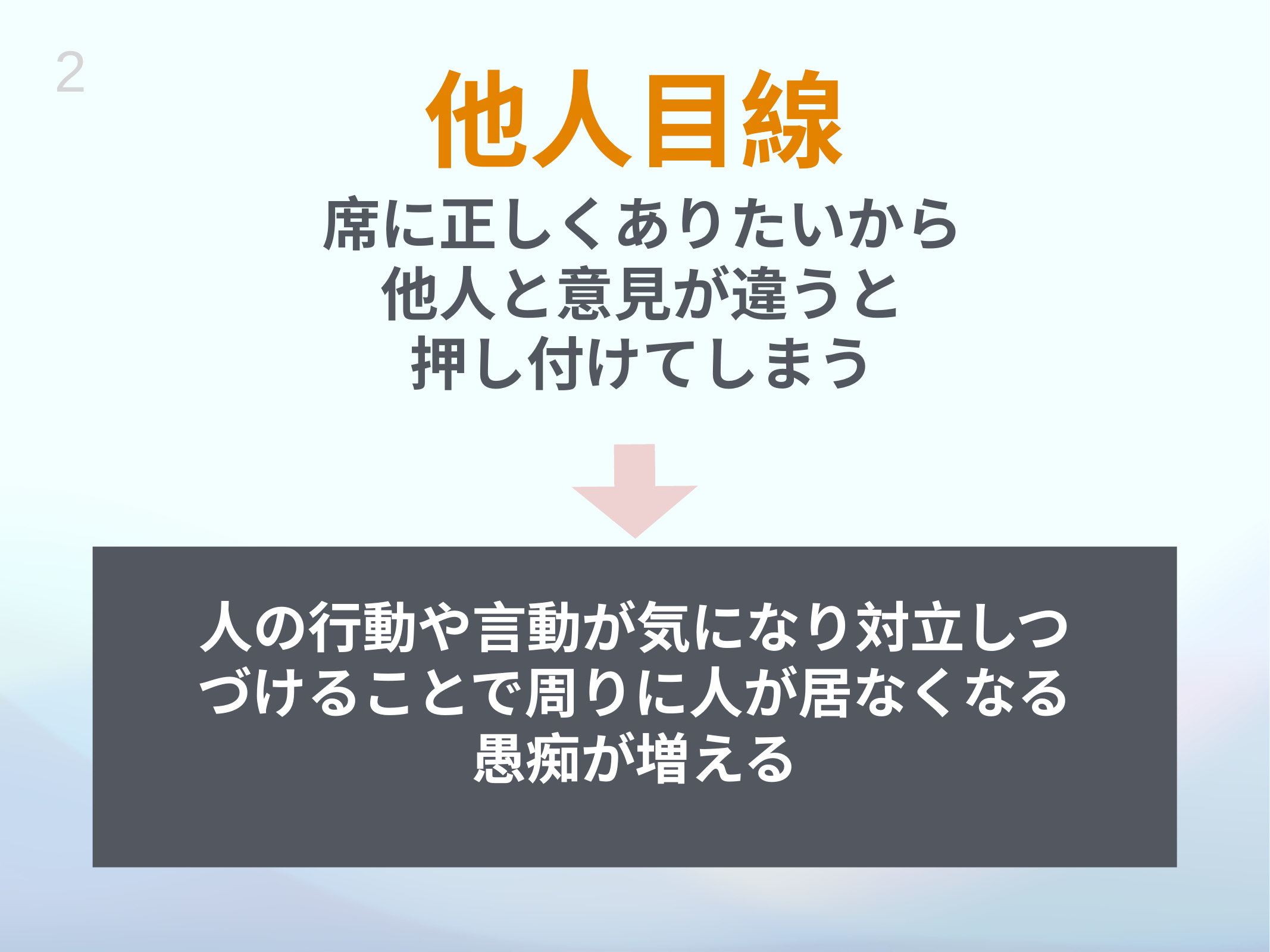

2
# 他人目線
席に正しくありたいから
他人と意見が違うと
押し付けてしまう

人の行動や言動が気になり対立しつづけることで周りに人が居なくなる
愚痴が増える